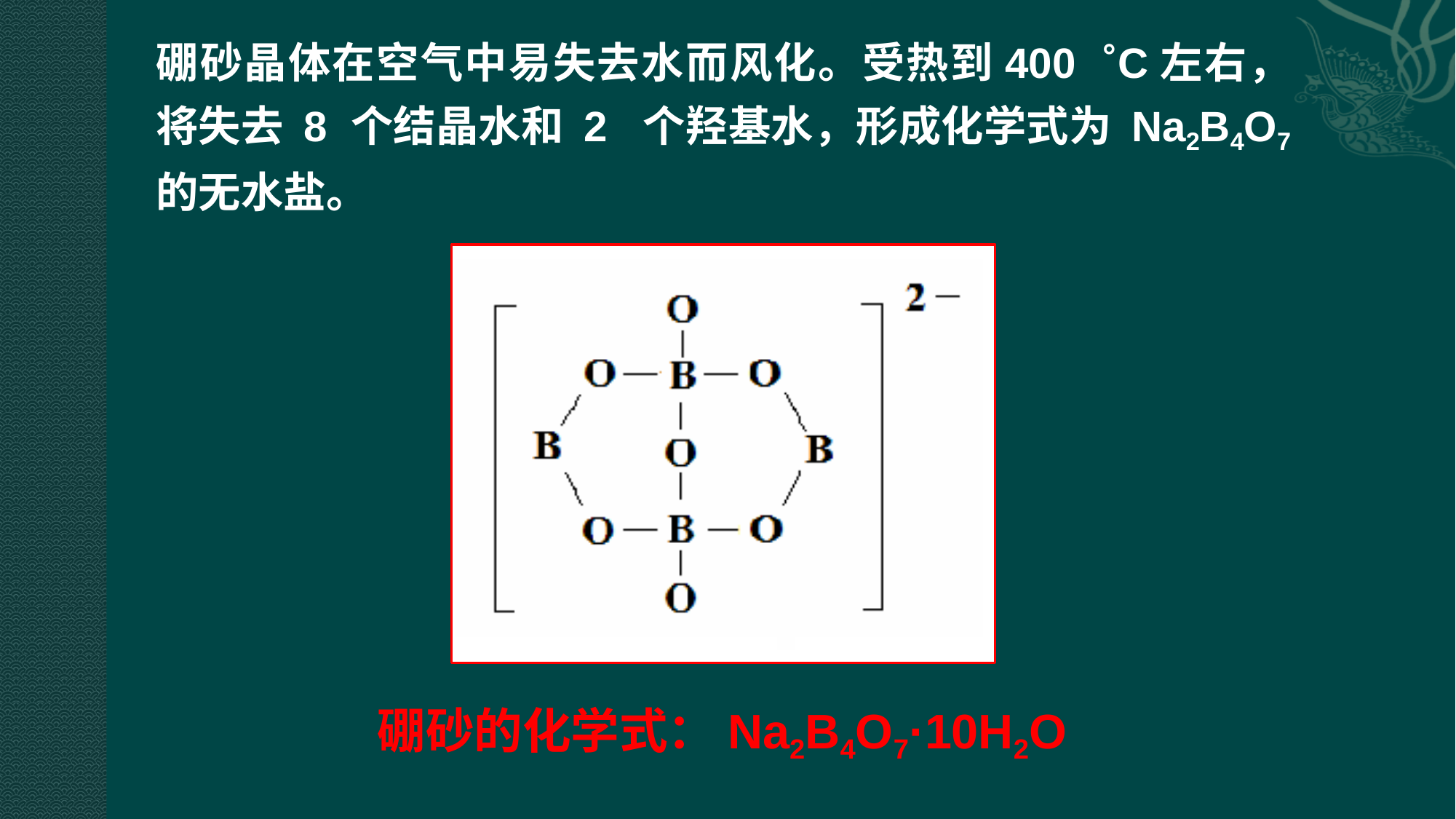

# 硼砂晶体在空气中易失去水而风化。受热到400  ˚C左右，将失去 8 个结晶水和 2  个羟基水，形成化学式为 Na2B4O7 的无水盐。

硼砂的化学式：Na2B4O7·10H2O